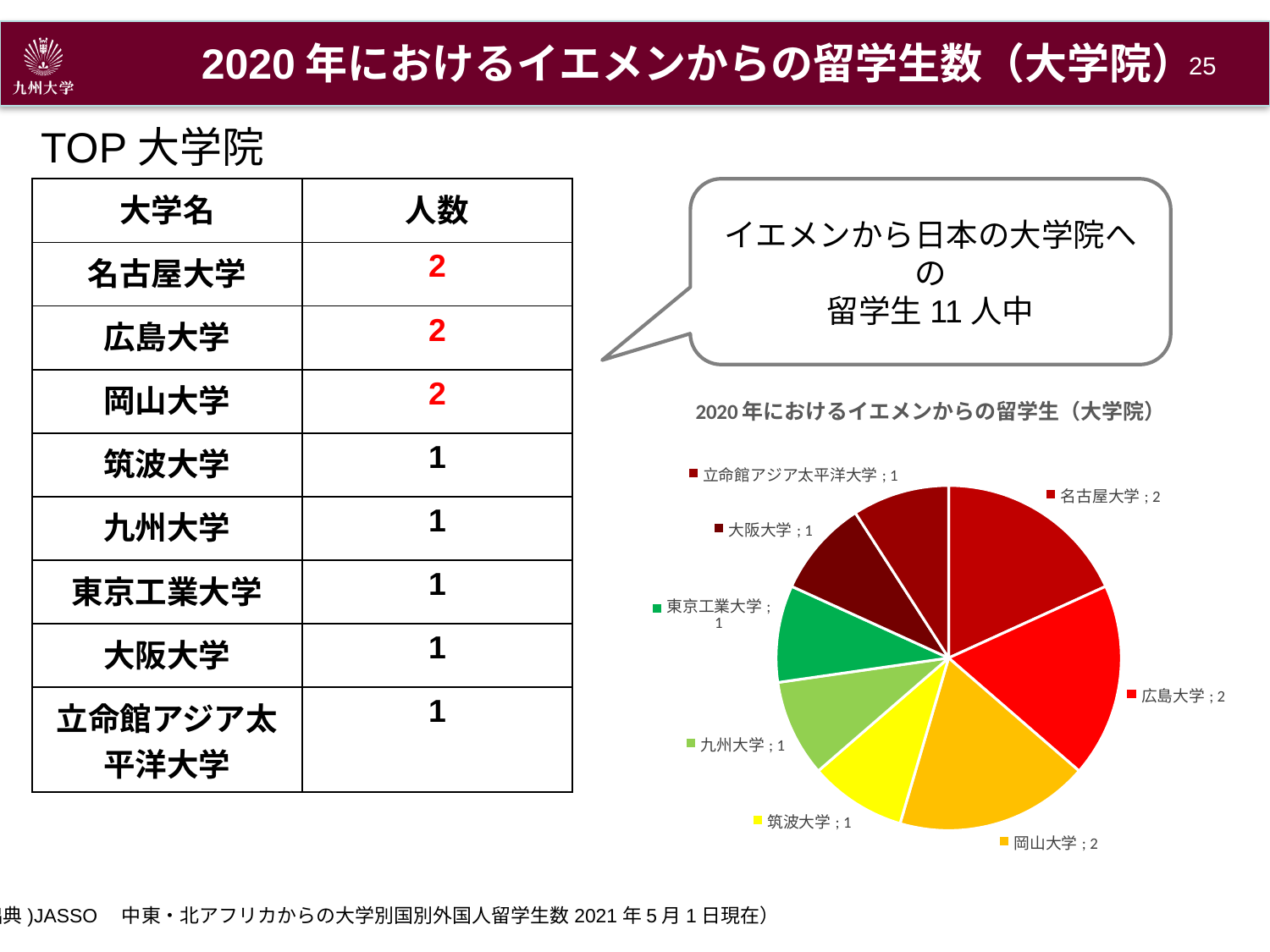

2020年におけるイエメンからの留学生数（大学院）
25
TOP大学院
| 大学名 | 人数 |
| --- | --- |
| 名古屋大学 | 2 |
| 広島大学 | 2 |
| 岡山大学 | 2 |
| 筑波大学 | 1 |
| 九州大学 | 1 |
| 東京工業大学 | 1 |
| 大阪大学 | 1 |
| 立命館アジア太平洋大学 | 1 |
イエメンから日本の大学院への
留学生11人中

### Chart: 2020年におけるイエメンからの留学生（大学院）

| Category |  |
|---|---|
| 名古屋大学 | 2.0 |
| 広島大学 | 2.0 |
| 岡山大学 | 2.0 |
| 筑波大学 | 1.0 |
| 九州大学 | 1.0 |
| 東京工業大学 | 1.0 |
| 大阪大学 | 1.0 |
| 立命館アジア太平洋大学 | 1.0 |
(出典)JASSO　中東・北アフリカからの大学別国別外国人留学生数2021年5月1日現在）